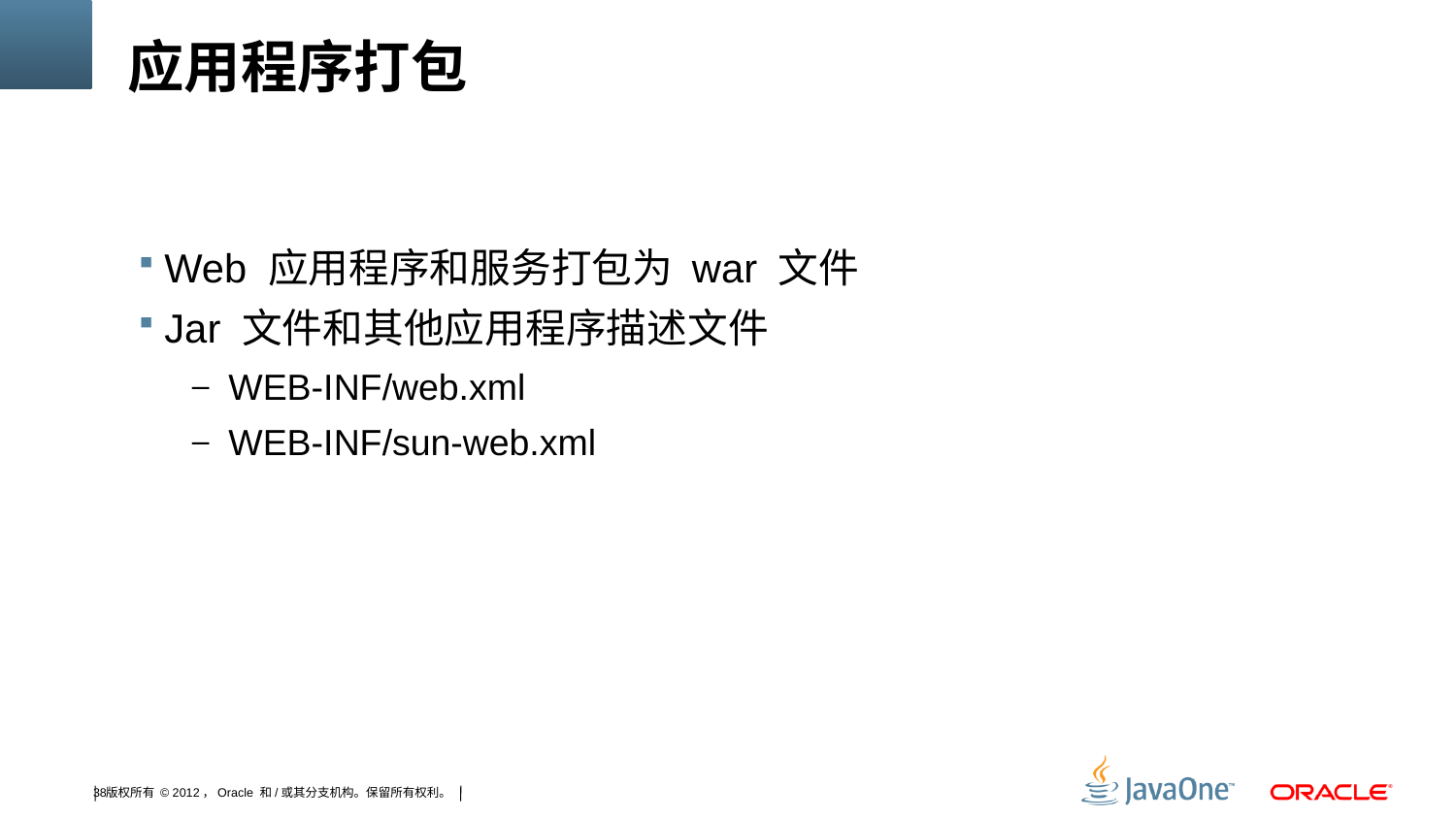

# 应用程序打包

Web 应用程序和服务打包为 war 文件
Jar 文件和其他应用程序描述文件
WEB-INF/web.xml
WEB-INF/sun-web.xml